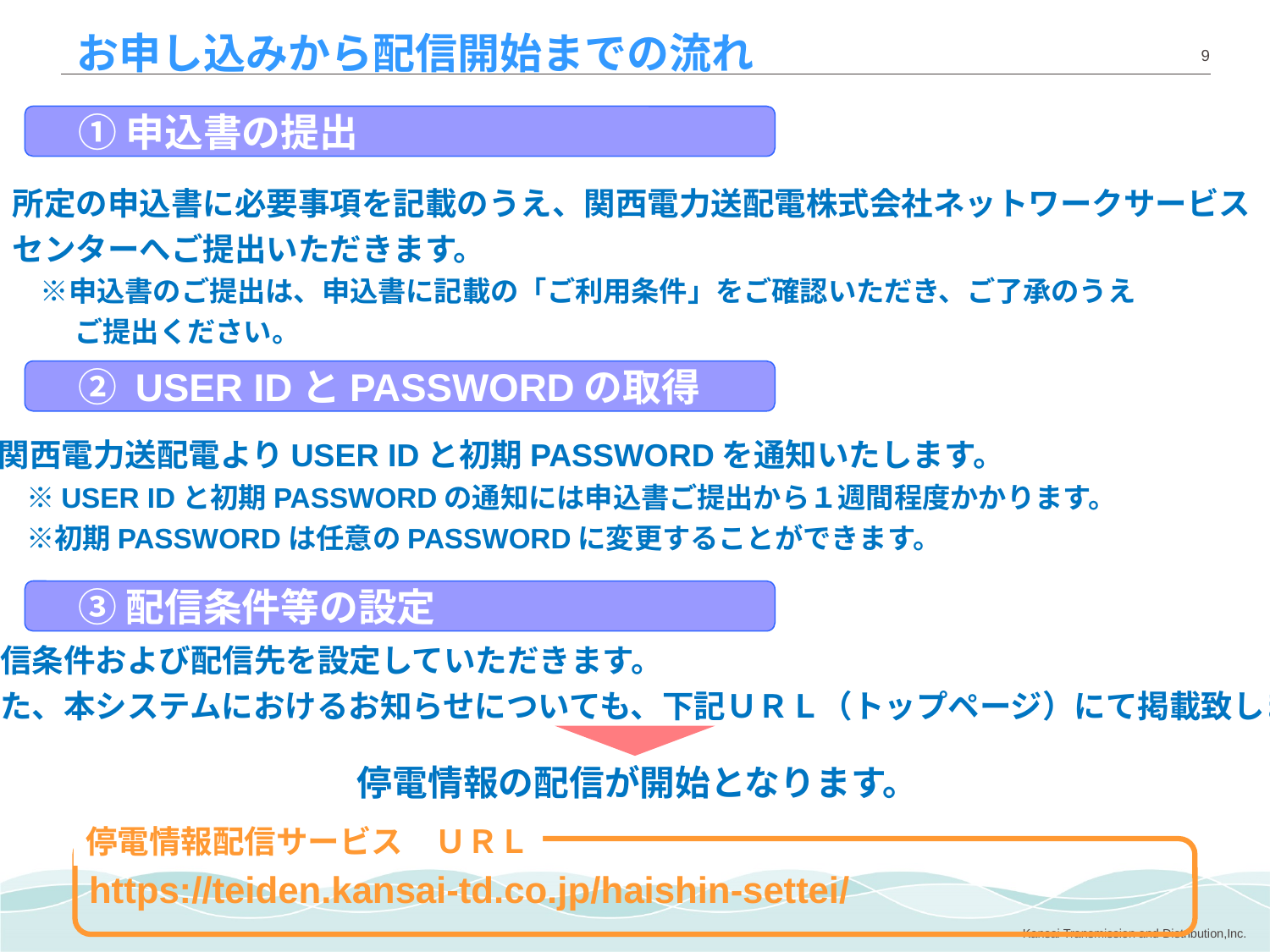

お申し込みから配信開始までの流れ
　① 申込書の提出
所定の申込書に必要事項を記載のうえ、関西電力送配電株式会社ネットワークサービス
センターへご提出いただきます。
　※申込書のご提出は、申込書に記載の「ご利用条件」をご確認いただき、ご了承のうえ
　　 ご提出ください。
　② USER IDとPASSWORDの取得
関西電力送配電よりUSER IDと初期PASSWORDを通知いたします。
　※USER IDと初期PASSWORDの通知には申込書ご提出から１週間程度かかります。
　※初期PASSWORDは任意のPASSWORDに変更することができます。
　③ 配信条件等の設定
配信条件および配信先を設定していただきます。
また、本システムにおけるお知らせについても、下記ＵＲＬ（トップページ）にて掲載致します。

停電情報の配信が開始となります。
停電情報配信サービス　ＵＲＬ

https://teiden.kansai-td.co.jp/haishin-settei/